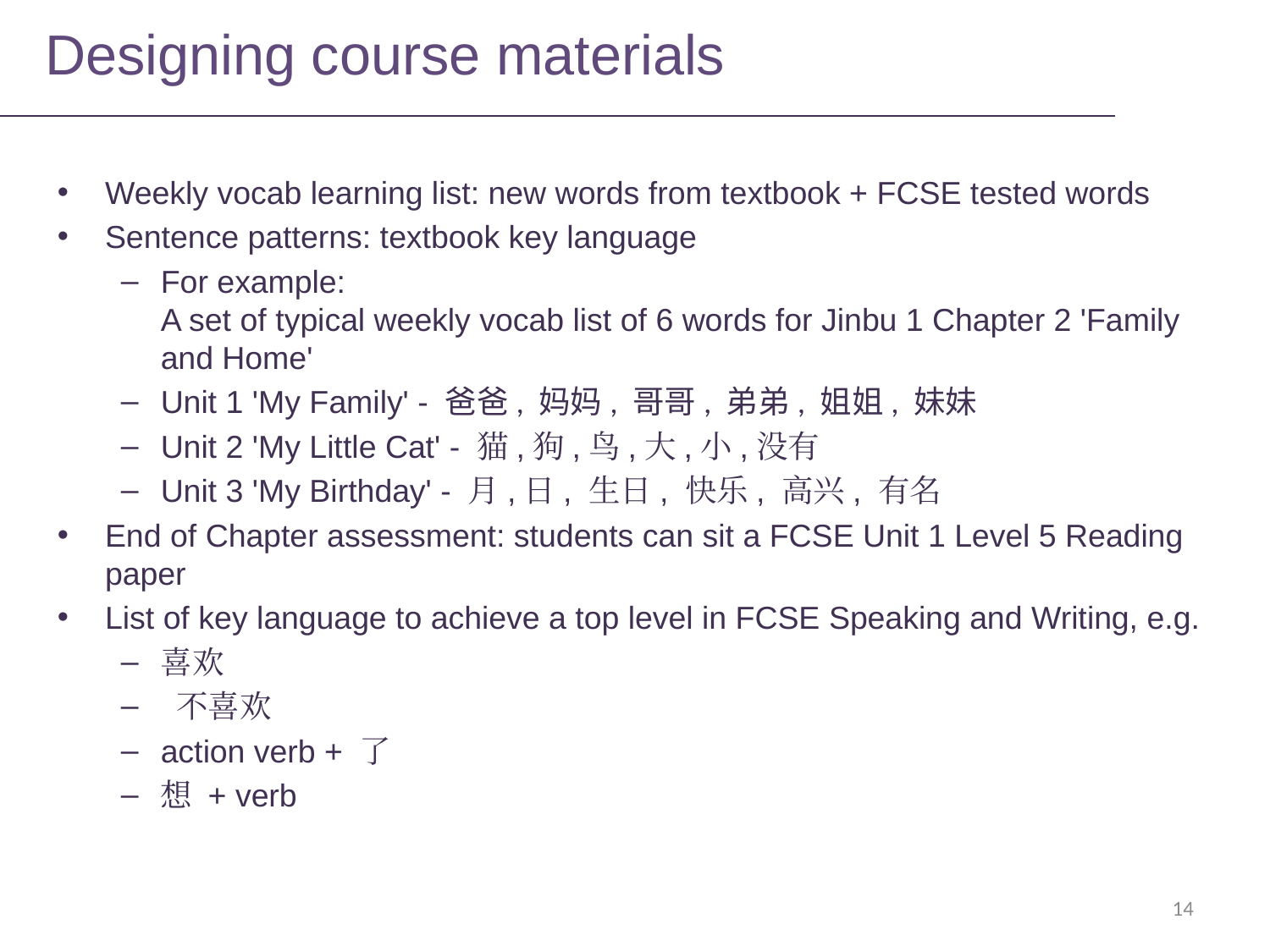

Designing course materials
Weekly vocab learning list: new words from textbook + FCSE tested words
Sentence patterns: textbook key language
For example:
A set of typical weekly vocab list of 6 words for Jinbu 1 Chapter 2 'Family and Home'
Unit 1 'My Family' - 爸爸, 妈妈, 哥哥, 弟弟, 姐姐, 妹妹
Unit 2 'My Little Cat' - 猫,狗,鸟,大,小,没有
Unit 3 'My Birthday' - 月,日, 生日, 快乐, 高兴, 有名
End of Chapter assessment: students can sit a FCSE Unit 1 Level 5 Reading paper
List of key language to achieve a top level in FCSE Speaking and Writing, e.g.
喜欢
 不喜欢
action verb + 了
想 + verb

14